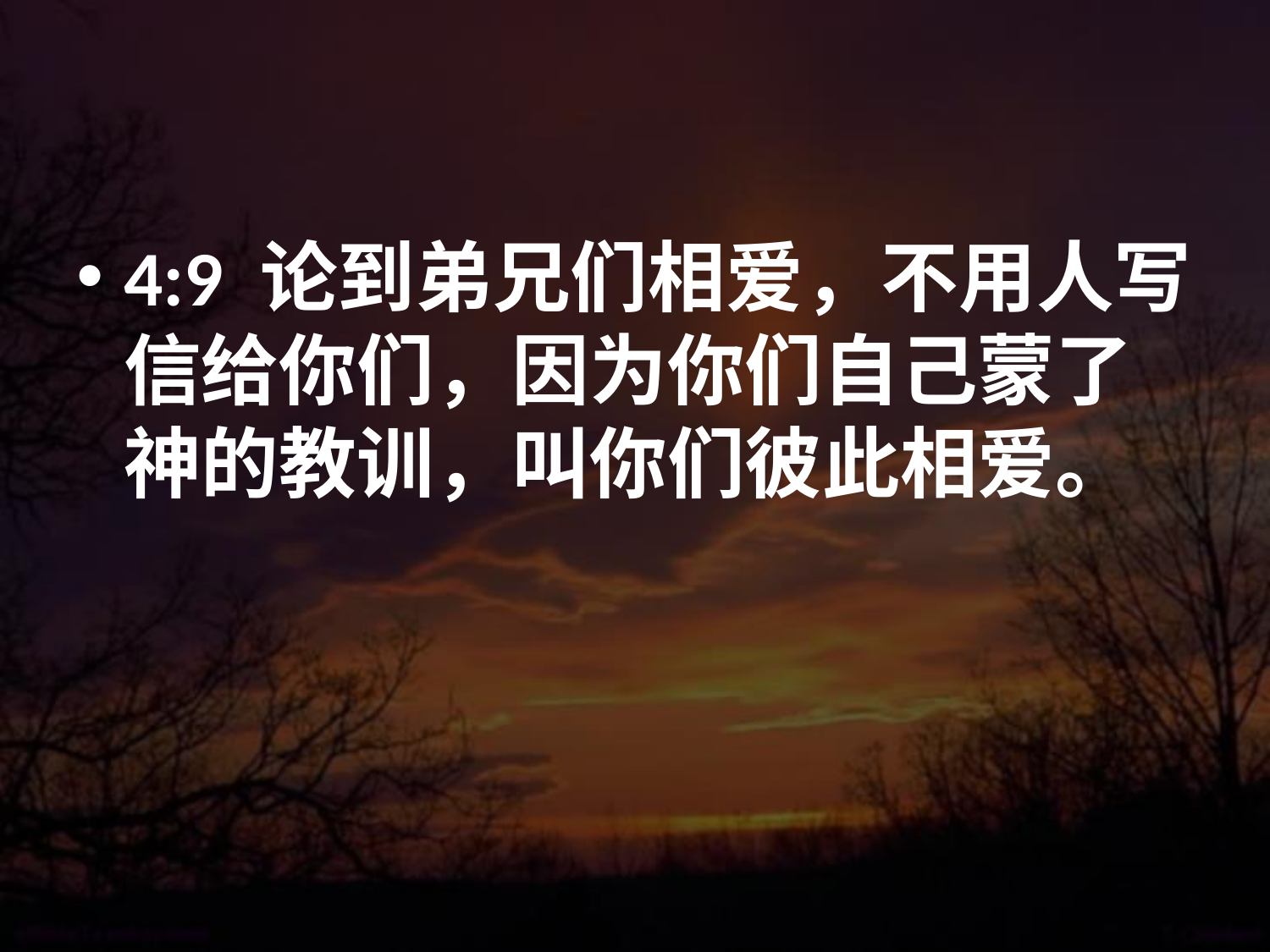

#
4:9 论到弟兄们相爱，不用人写信给你们，因为你们自己蒙了神的教训，叫你们彼此相爱。